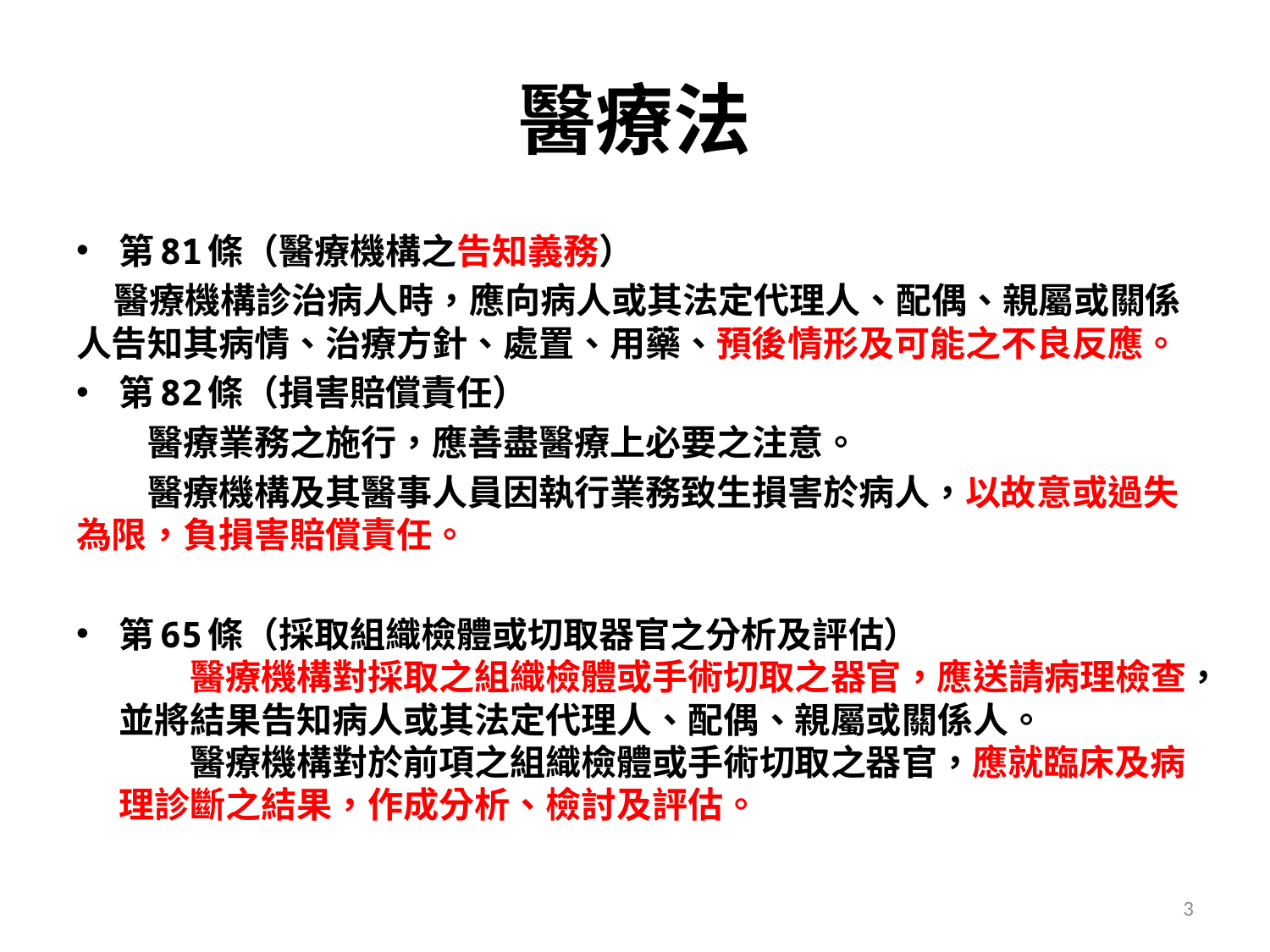

# 醫療法
第81條（醫療機構之告知義務）
    醫療機構診治病人時，應向病人或其法定代理人、配偶、親屬或關係人告知其病情、治療方針、處置、用藥、預後情形及可能之不良反應。
第82條（損害賠償責任）
　　醫療業務之施行，應善盡醫療上必要之注意。
　　醫療機構及其醫事人員因執行業務致生損害於病人，以故意或過失為限，負損害賠償責任。

第65條（採取組織檢體或切取器官之分析及評估）
　　醫療機構對採取之組織檢體或手術切取之器官，應送請病理檢查，並將結果告知病人或其法定代理人、配偶、親屬或關係人。
　　醫療機構對於前項之組織檢體或手術切取之器官，應就臨床及病理診斷之結果，作成分析、檢討及評估。

3